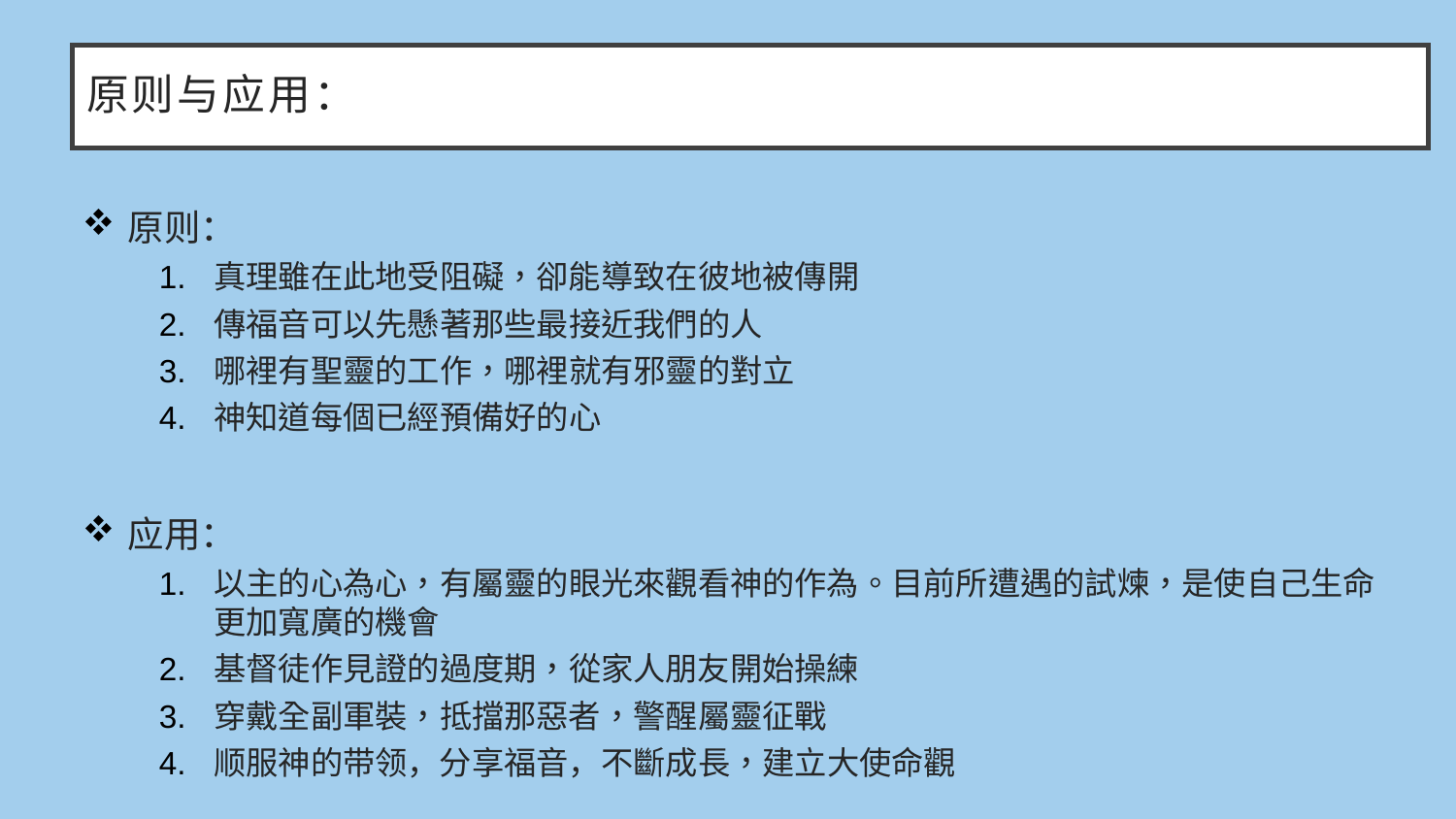

# 原则与应用：
原则：
真理雖在此地受阻礙，卻能導致在彼地被傳開
傳福音可以先懸著那些最接近我們的人
哪裡有聖靈的工作，哪裡就有邪靈的對立
神知道每個已經預備好的心

应用：
以主的心為心，有屬靈的眼光來觀看神的作為。目前所遭遇的試煉，是使自己生命更加寬廣的機會
基督徒作見證的過度期，從家人朋友開始操練
穿戴全副軍裝，抵擋那惡者，警醒屬靈征戰
顺服神的带领，分享福音，不斷成長，建立大使命觀